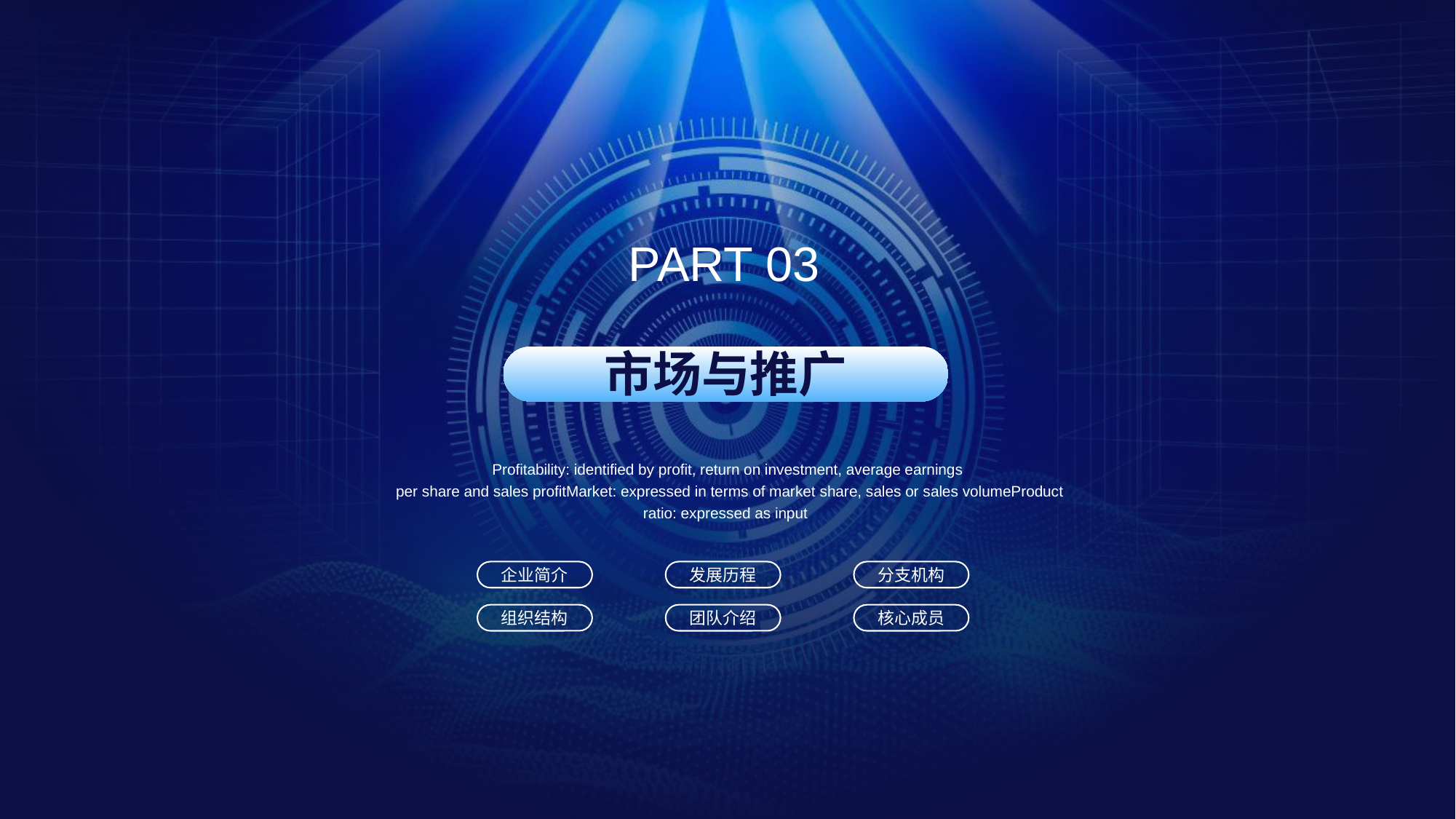

PART 03
市场与推广

Profitability: identified by profit, return on investment, average earnings
 per share and sales profitMarket: expressed in terms of market share, sales or sales volumeProduct ratio: expressed as input
企业简介
发展历程
分支机构
组织结构
团队介绍
核心成员